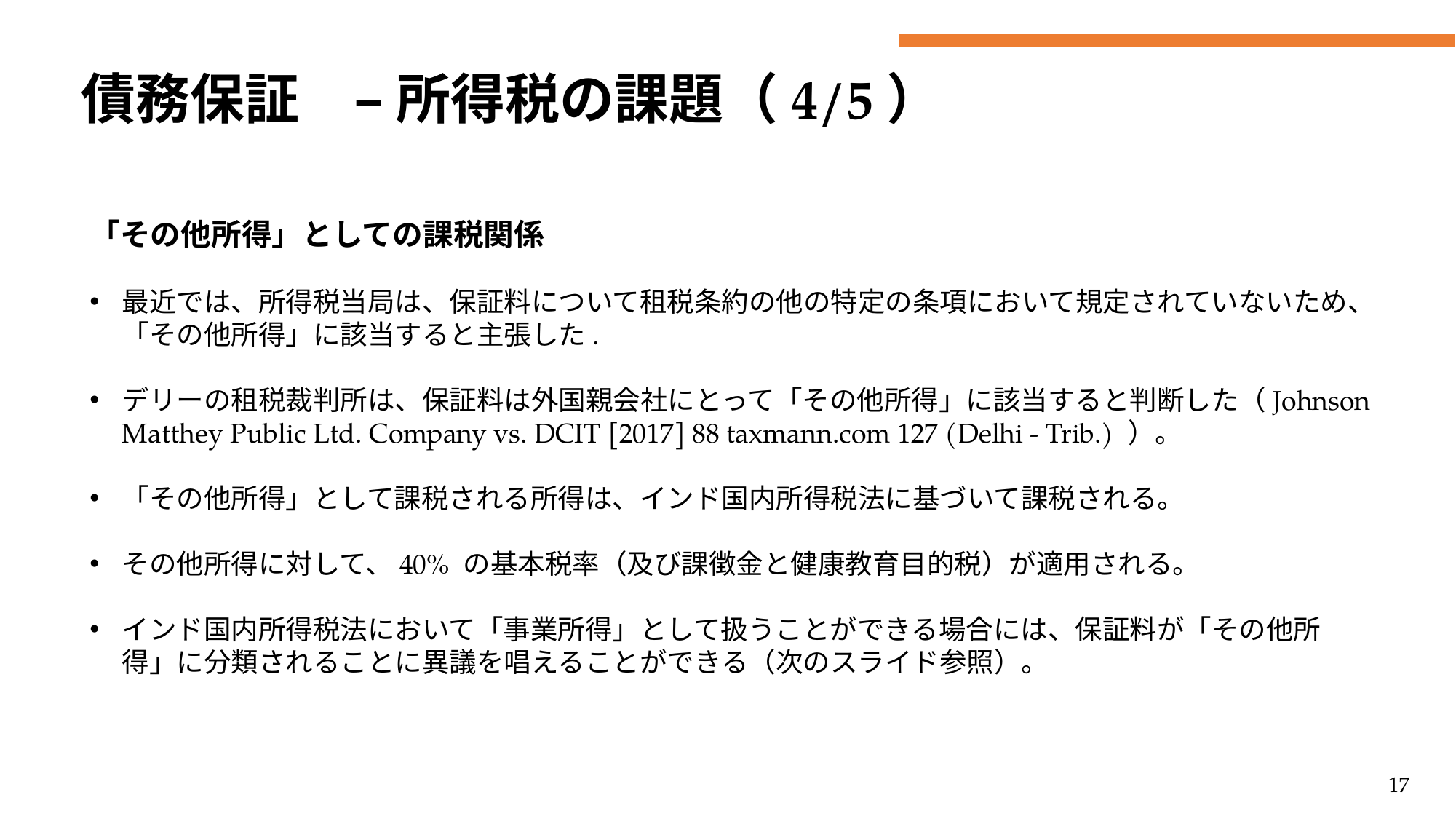

# 債務保証　– 所得税の課題（4/5）
「その他所得」としての課税関係

最近では、所得税当局は、保証料について租税条約の他の特定の条項において規定されていないため、「その他所得」に該当すると主張した.

デリーの租税裁判所は、保証料は外国親会社にとって「その他所得」に該当すると判断した（Johnson Matthey Public Ltd. Company vs. DCIT [2017] 88 taxmann.com 127 (Delhi - Trib.) ）。

「その他所得」として課税される所得は、インド国内所得税法に基づいて課税される。

その他所得に対して、40% の基本税率（及び課徴金と健康教育目的税）が適用される。

インド国内所得税法において「事業所得」として扱うことができる場合には、保証料が「その他所得」に分類されることに異議を唱えることができる（次のスライド参照）。

17